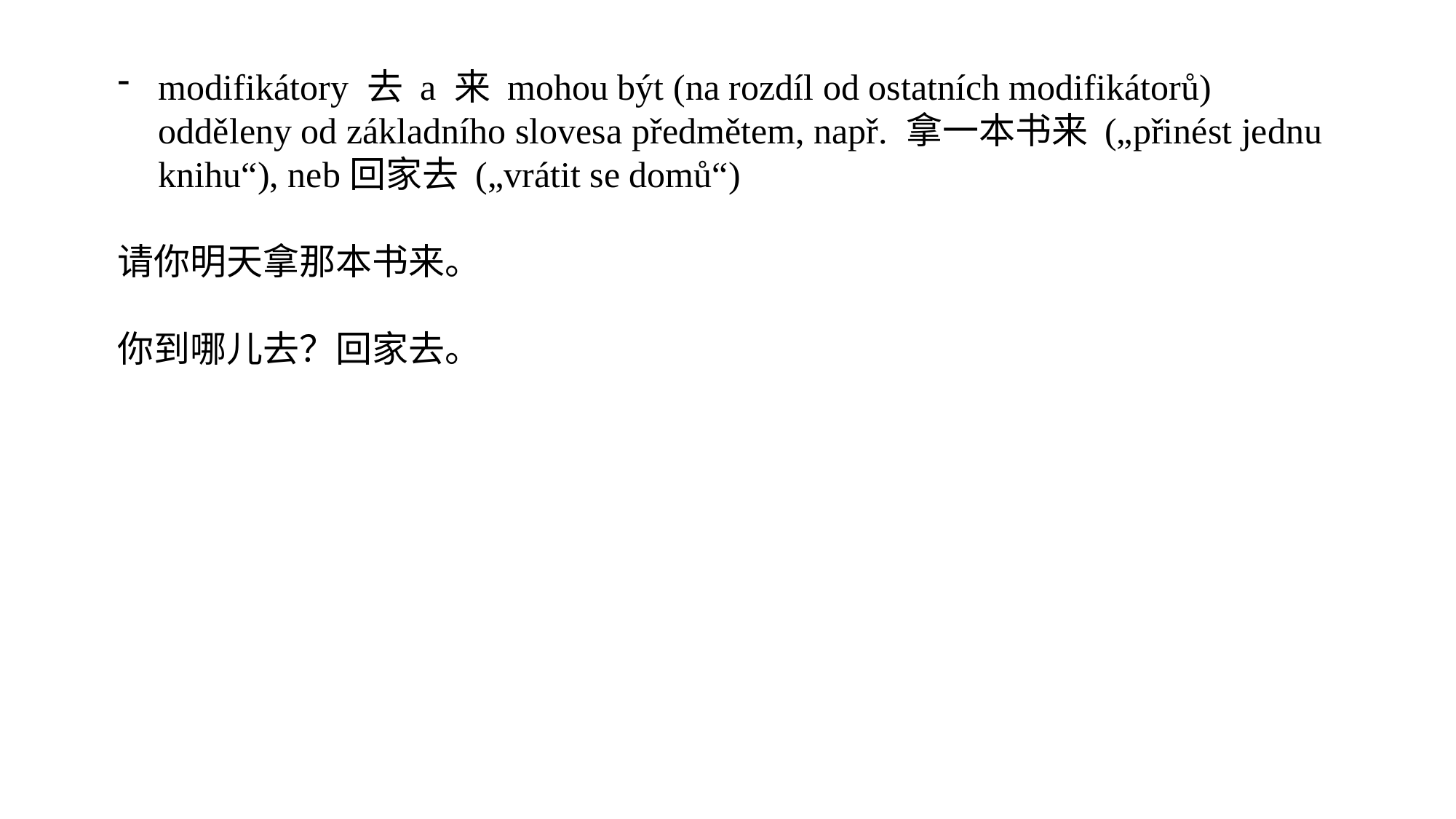

modifikátory 去 a 来 mohou být (na rozdíl od ostatních modifikátorů) odděleny od základního slovesa předmětem, např. 拿一本书来 („přinést jednu knihu“), neb回家去 („vrátit se domů“)

请你明天拿那本书来。

你到哪儿去？回家去。